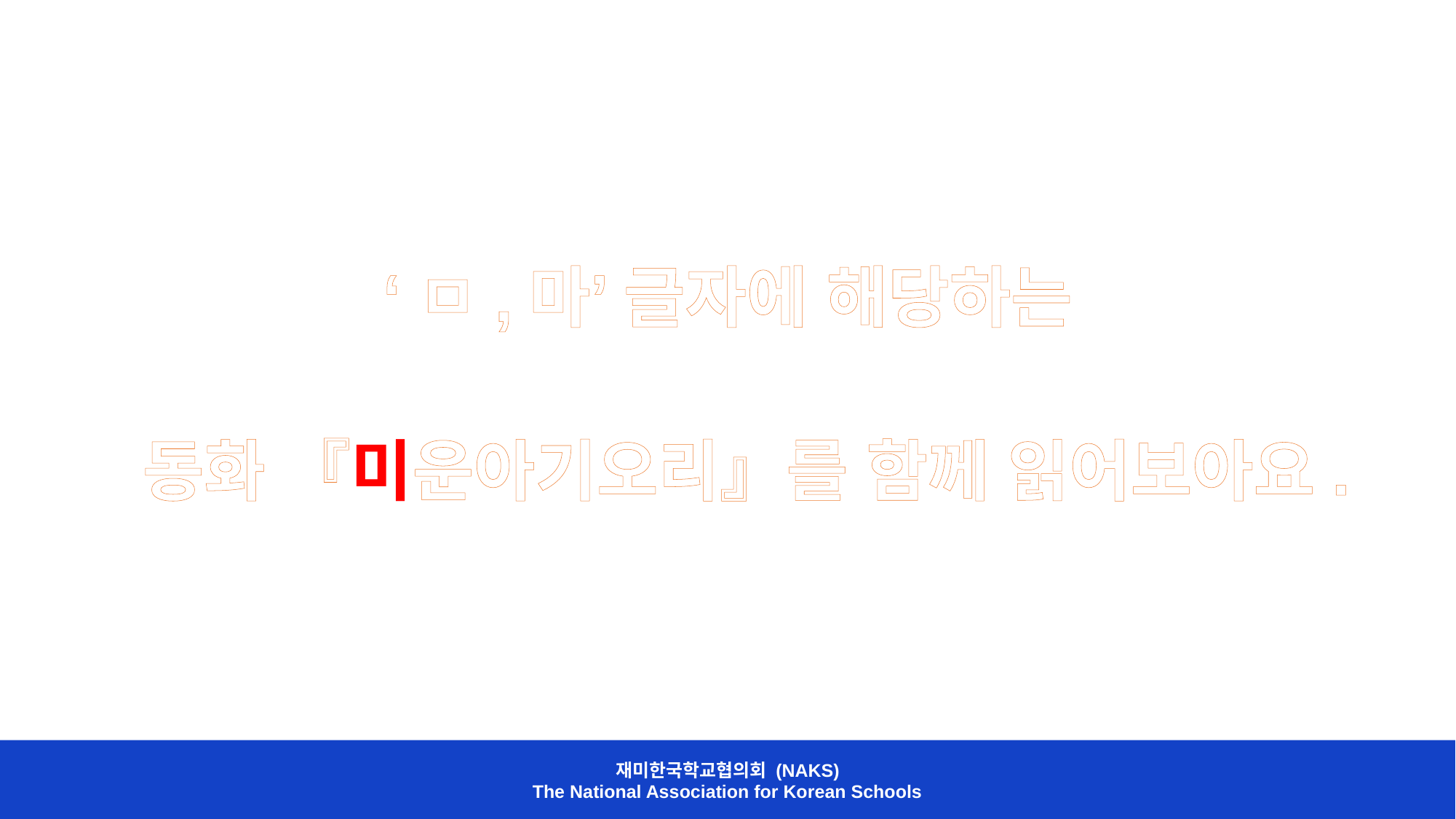

‘ㅁ,마’ 글자에 해당하는

 동화 『미운아기오리』를 함께 읽어보아요.
재미한국학교협의회 (NAKS)
The National Association for Korean Schools